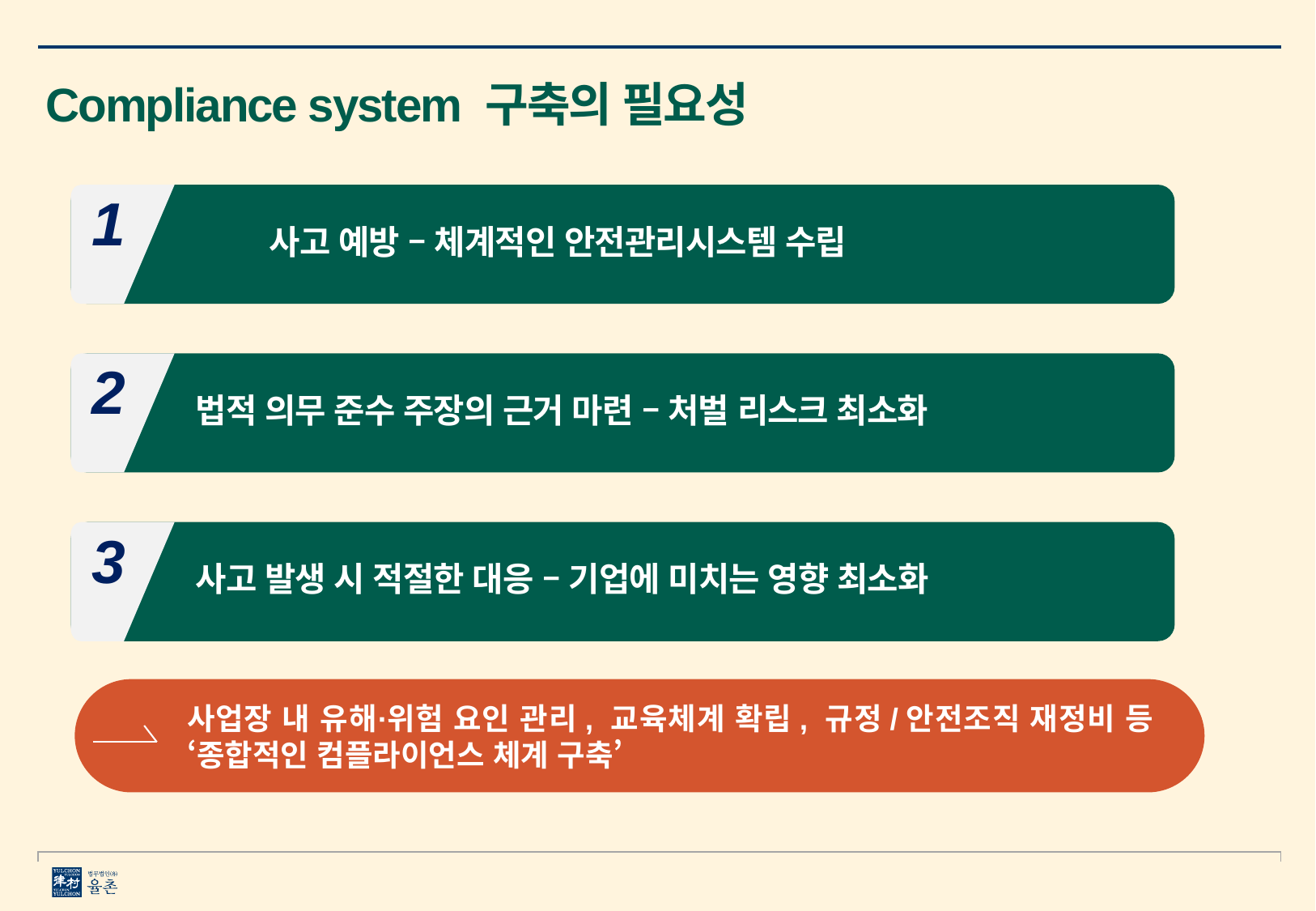

Compliance system 구축의 필요성

1

사고 예방 – 체계적인 안전관리시스템 수립
2

법적 의무 준수 주장의 근거 마련 – 처벌 리스크 최소화
3

사고 발생 시 적절한 대응 – 기업에 미치는 영향 최소화

사업장 내 유해∙위험 요인 관리, 교육체계 확립, 규정/안전조직 재정비 등 ‘종합적인 컴플라이언스 체계 구축’